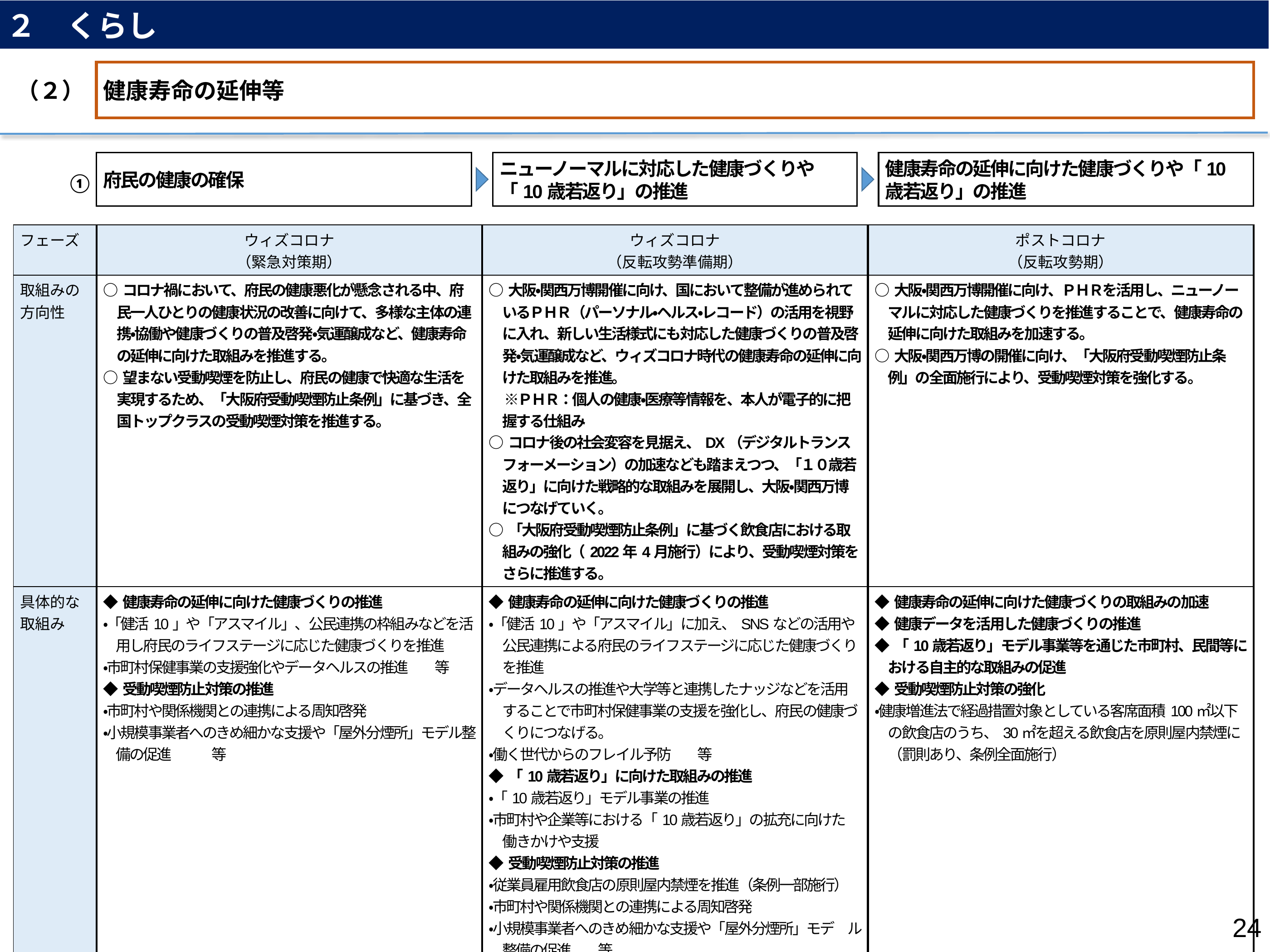

２　くらし
（２）
健康寿命の延伸等
府民の健康の確保
ニューノーマルに対応した健康づくりや「10歳若返り」の推進
健康寿命の延伸に向けた健康づくりや「10歳若返り」の推進
①

| フェーズ | ウィズコロナ （緊急対策期） | ウィズコロナ （反転攻勢準備期） | ポストコロナ （反転攻勢期） |
| --- | --- | --- | --- |
| 取組みの 方向性 | ○コロナ禍において、府民の健康悪化が懸念される中、府民一人ひとりの健康状況の改善に向けて、多様な主体の連携・協働や健康づくりの普及啓発・気運醸成など、健康寿命の延伸に向けた取組みを推進する。 ○望まない受動喫煙を防止し、府民の健康で快適な生活を実現するため、「大阪府受動喫煙防止条例」に基づき、全国トップクラスの受動喫煙対策を推進する。 | ○大阪・関西万博開催に向け、国において整備が進められているＰＨＲ（パーソナル・ヘルス・レコード）の活用を視野に入れ、新しい生活様式にも対応した健康づくりの普及啓発・気運醸成など、ウィズコロナ時代の健康寿命の延伸に向けた取組みを推進。 　※ＰＨＲ：個人の健康・医療等情報を、本人が電子的に把握する仕組み ○コロナ後の社会変容を見据え、DX（デジタルトランスフォーメーション）の加速なども踏まえつつ、「１０歳若返り」に向けた戦略的な取組みを展開し、大阪・関西万博につなげていく。 ○「大阪府受動喫煙防止条例」に基づく飲食店における取組みの強化（2022年4月施行）により、受動喫煙対策をさらに推進する。 | ○大阪・関西万博開催に向け、ＰＨＲを活用し、ニューノーマルに対応した健康づくりを推進することで、健康寿命の延伸に向けた取組みを加速する。 ○大阪・関西万博の開催に向け、「大阪府受動喫煙防止条例」の全面施行により、受動喫煙対策を強化する。 |
| 具体的な 取組み | ◆健康寿命の延伸に向けた健康づくりの推進 ・「健活10」や「アスマイル」、公民連携の枠組みなどを活用し府民のライフステージに応じた健康づくりを推進 ・市町村保健事業の支援強化やデータヘルスの推進　　等 ◆受動喫煙防止対策の推進 ・市町村や関係機関との連携による周知啓発 ・小規模事業者へのきめ細かな支援や「屋外分煙所」モデル整備の促進　　　等 | ◆健康寿命の延伸に向けた健康づくりの推進 ・「健活10」や「アスマイル」に加え、SNSなどの活用や公民連携による府民のライフステージに応じた健康づくりを推進 ・データヘルスの推進や大学等と連携したナッジなどを活用することで市町村保健事業の支援を強化し、府民の健康づくりにつなげる。　 ・働く世代からのフレイル予防　　等 ◆「10歳若返り」に向けた取組みの推進 ・「10歳若返り」モデル事業の推進 ・市町村や企業等における「10歳若返り」の拡充に向けた 　働きかけや支援 ◆受動喫煙防止対策の推進 ・従業員雇用飲食店の原則屋内禁煙を推進（条例一部施行） ・市町村や関係機関との連携による周知啓発 ・小規模事業者へのきめ細かな支援や「屋外分煙所」モデ　ル整備の促進　　等 | ◆健康寿命の延伸に向けた健康づくりの取組みの加速 ◆健康データを活用した健康づくりの推進 ◆「10歳若返り」モデル事業等を通じた市町村、民間等における自主的な取組みの促進 ◆受動喫煙防止対策の強化 ・健康増進法で経過措置対象としている客席面積100㎡以下の飲食店のうち、30㎡を超える飲食店を原則屋内禁煙に（罰則あり、条例全面施行） |
24